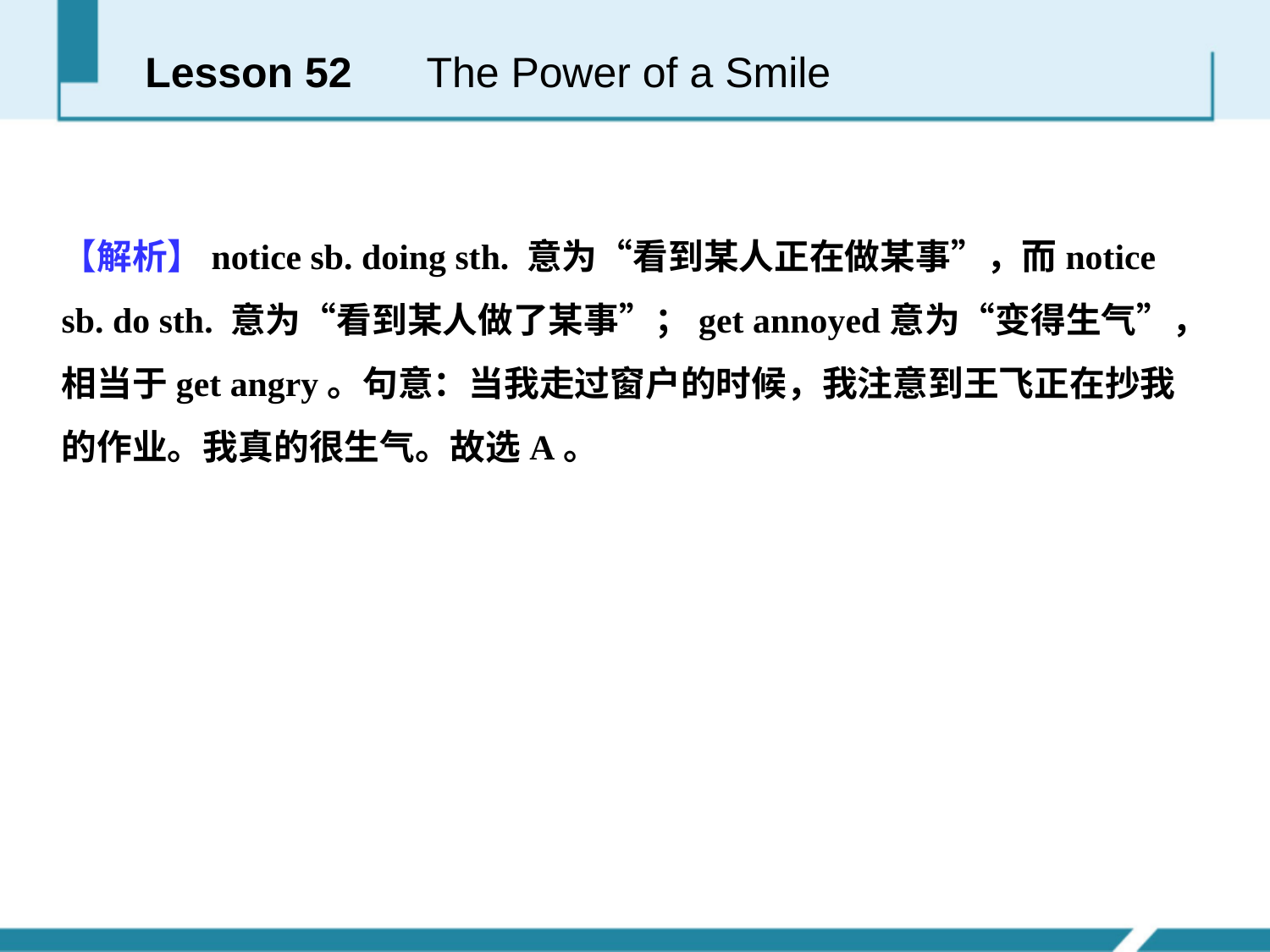

Lesson 52 　The Power of a Smile
【解析】notice sb. doing sth. 意为“看到某人正在做某事”，而notice sb. do sth. 意为“看到某人做了某事”；get annoyed意为“变得生气”，相当于get angry。句意：当我走过窗户的时候，我注意到王飞正在抄我的作业。我真的很生气。故选A。